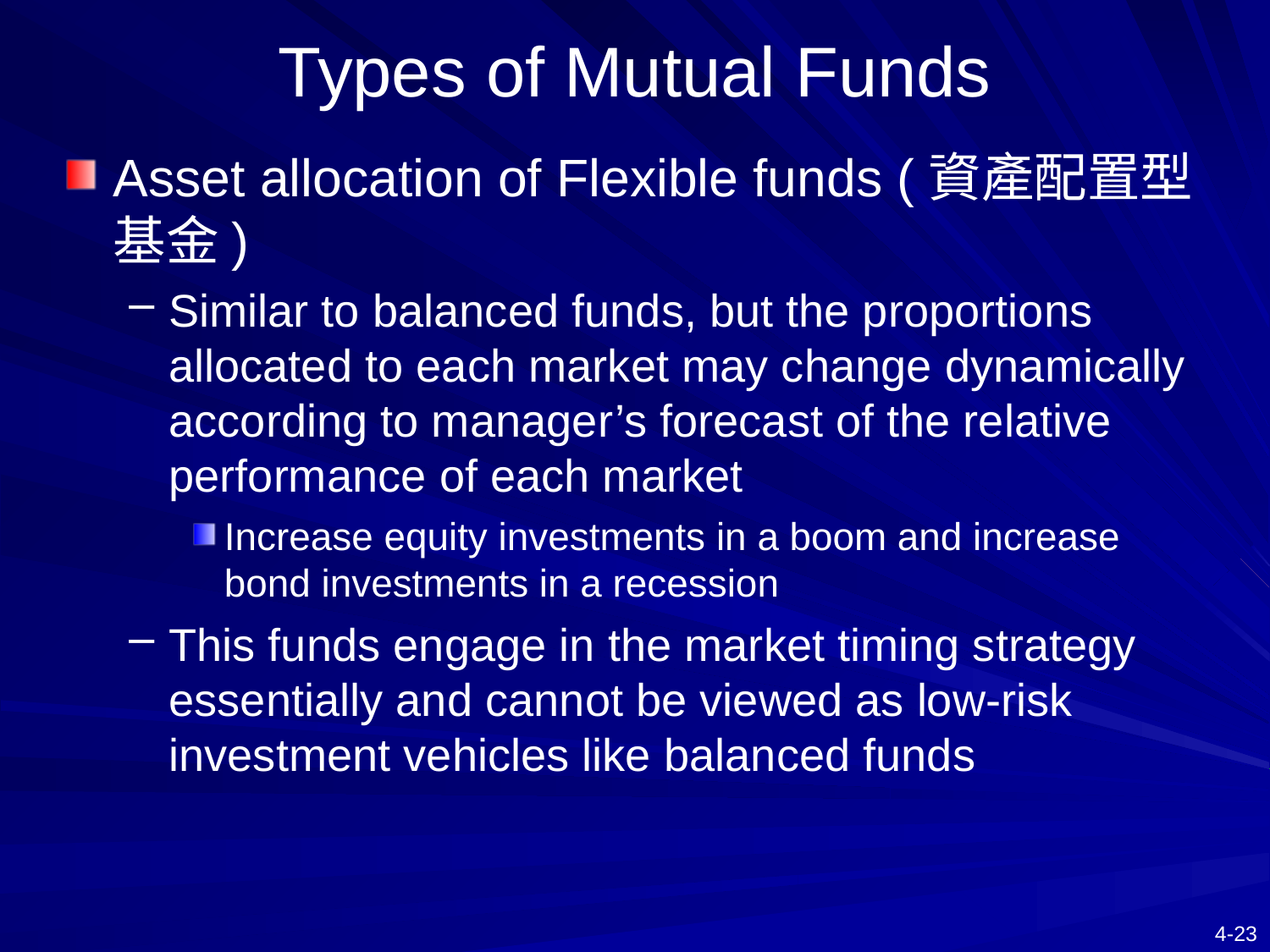

# Types of Mutual Funds
Asset allocation of Flexible funds (資產配置型基金)
Similar to balanced funds, but the proportions allocated to each market may change dynamically according to manager’s forecast of the relative performance of each market
Increase equity investments in a boom and increase bond investments in a recession
This funds engage in the market timing strategy essentially and cannot be viewed as low-risk investment vehicles like balanced funds